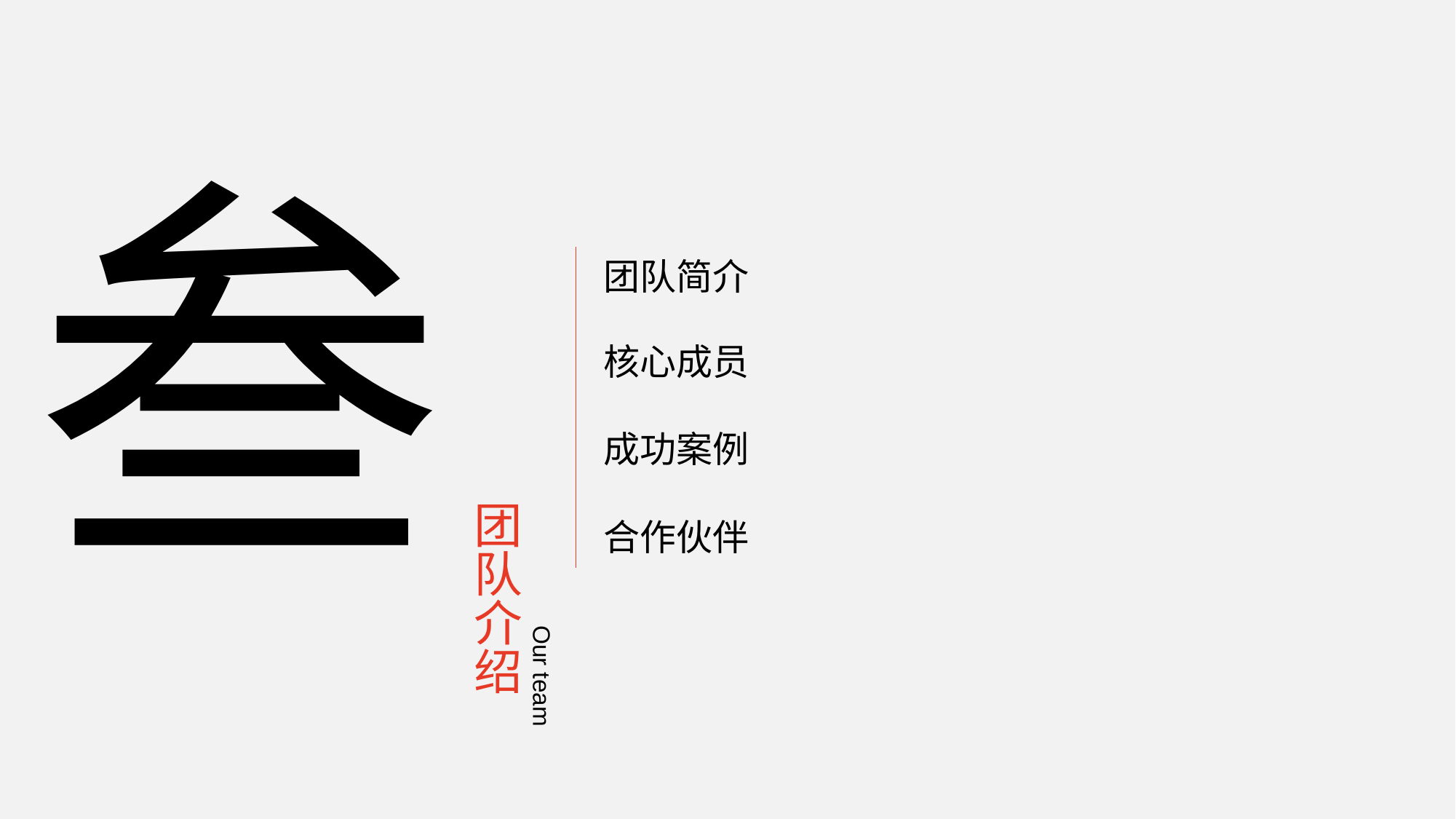

叁
团队简介
核心成员
团队介绍
成功案例
合作伙伴
Our team